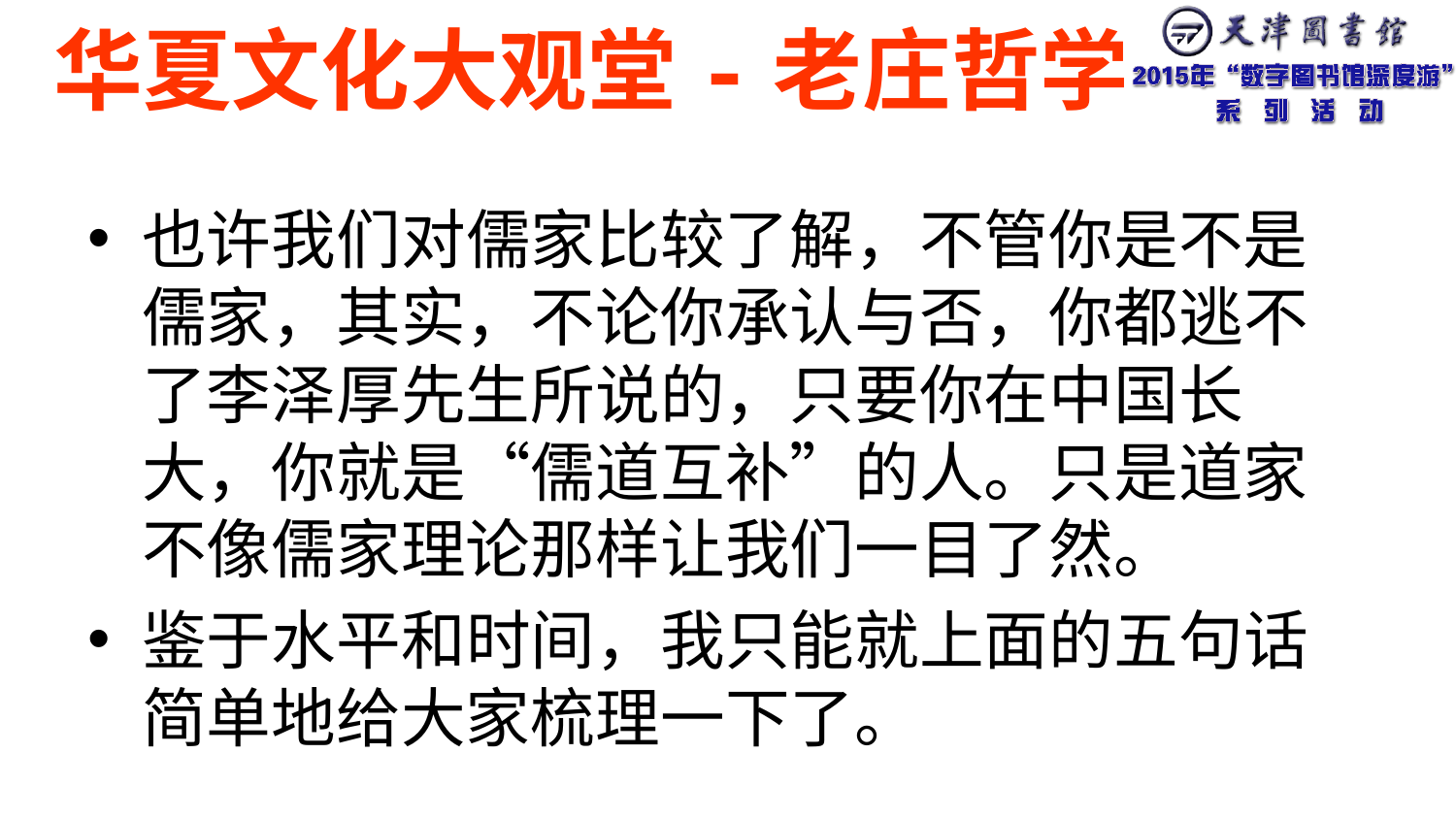

# 华夏文化大观堂-老庄哲学
也许我们对儒家比较了解，不管你是不是儒家，其实，不论你承认与否，你都逃不了李泽厚先生所说的，只要你在中国长大，你就是“儒道互补”的人。只是道家不像儒家理论那样让我们一目了然。
鉴于水平和时间，我只能就上面的五句话简单地给大家梳理一下了。